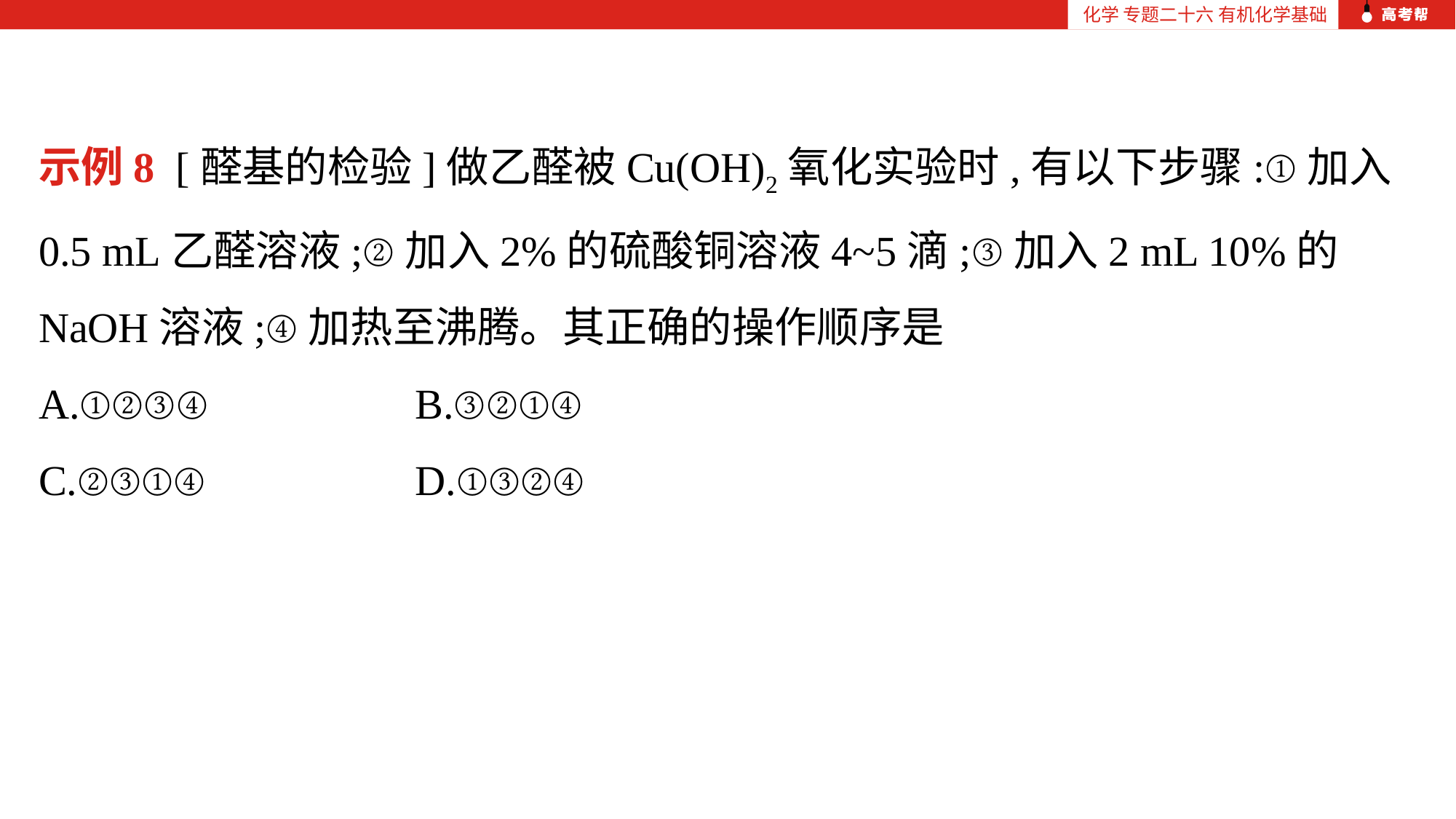

化学 专题二十六 有机化学基础

示例8  [醛基的检验]做乙醛被Cu(OH)2氧化实验时,有以下步骤:①加入
0.5 mL乙醛溶液;②加入2%的硫酸铜溶液4~5滴;③加入2 mL 10%的NaOH溶液;④加热至沸腾。其正确的操作顺序是
A.①②③④	               B.③②①④
C.②③①④	               D.①③②④